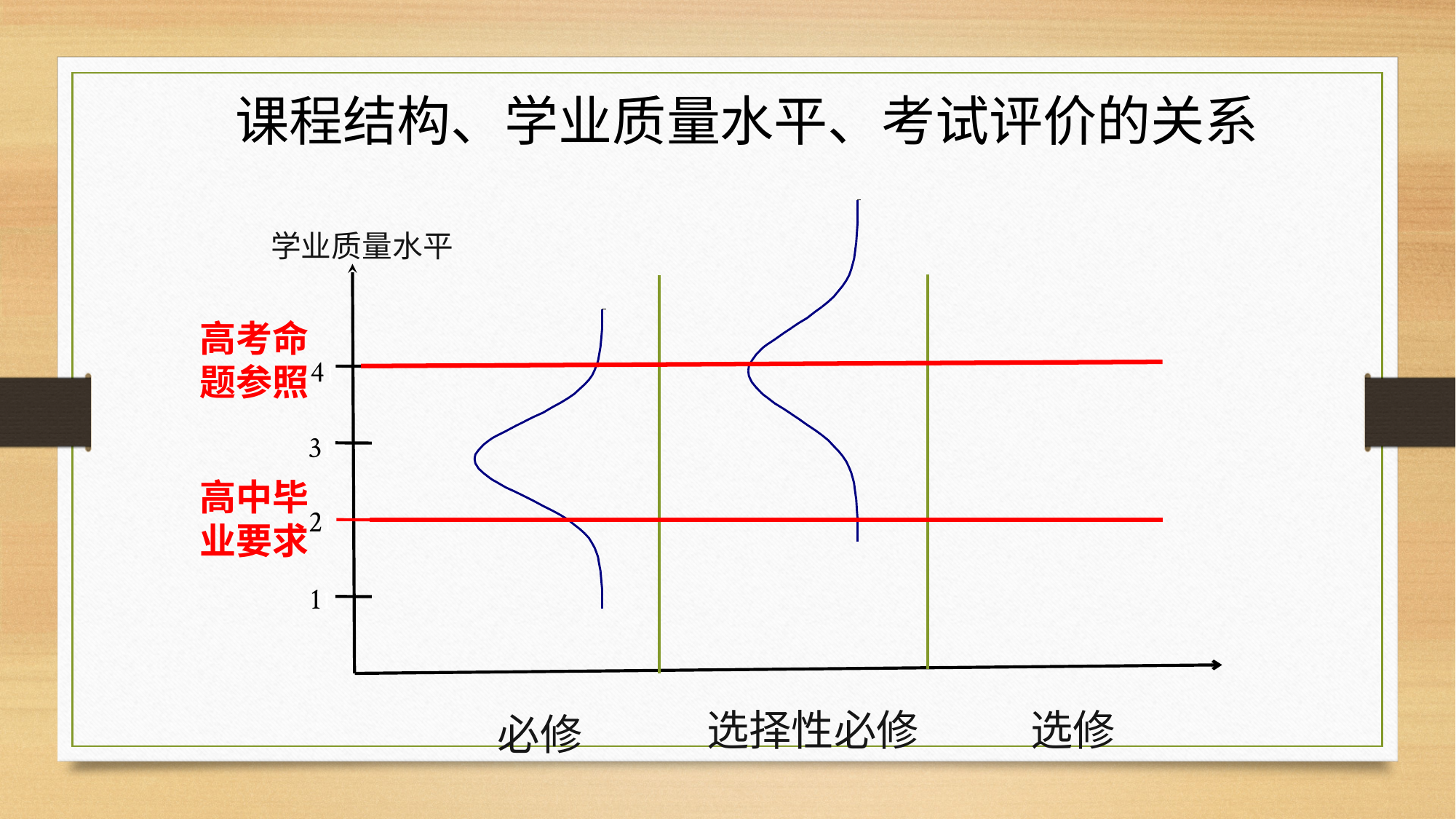

课程结构、学业质量水平、考试评价的关系
学业质量水平

高考命题参照
41

31
21
高中毕业要求
11
选择性必修
选修
必修